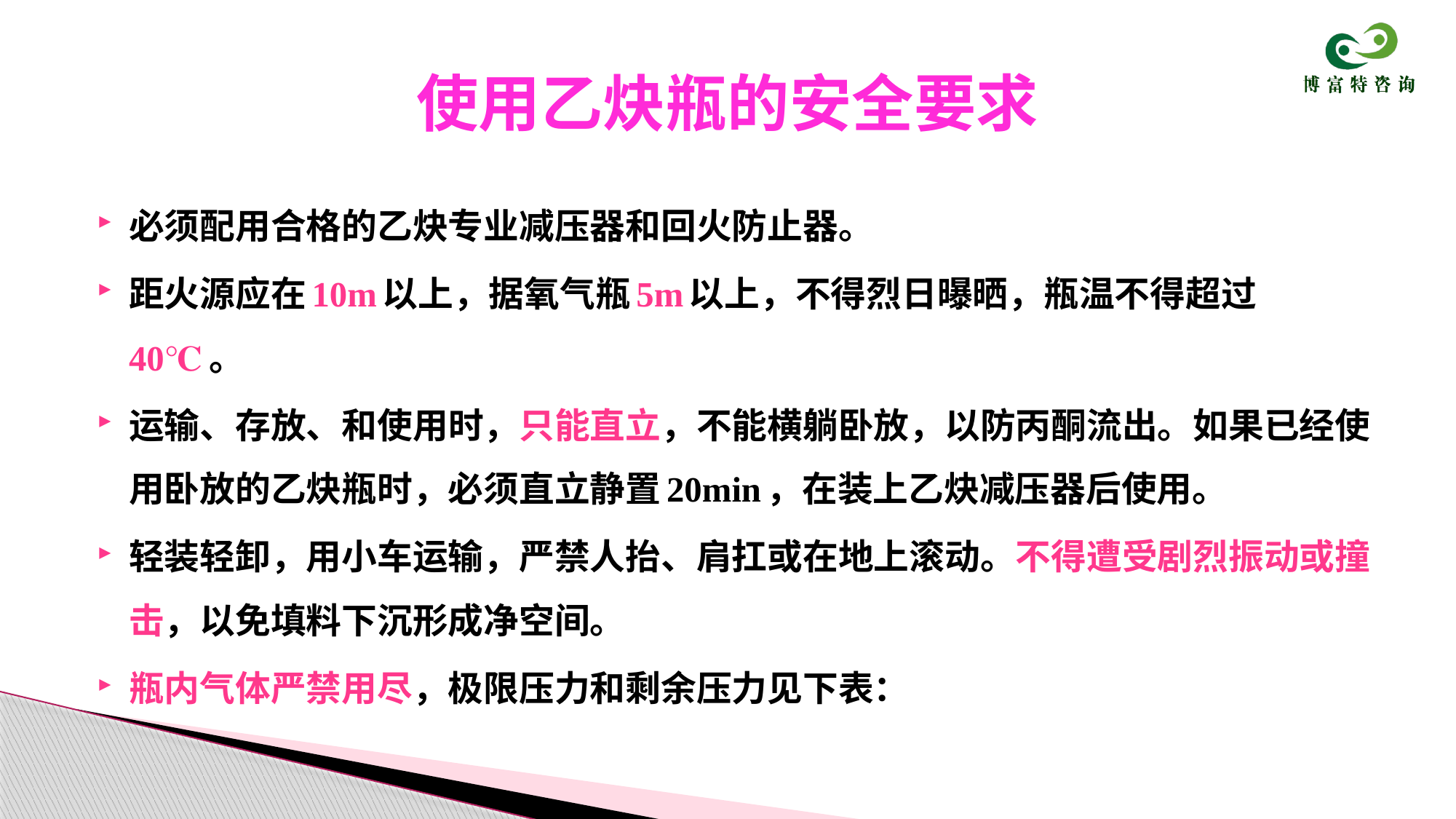

# 使用乙炔瓶的安全要求
必须配用合格的乙炔专业减压器和回火防止器。
距火源应在10m以上，据氧气瓶5m以上，不得烈日曝晒，瓶温不得超过40℃。
运输、存放、和使用时，只能直立，不能横躺卧放，以防丙酮流出。如果已经使用卧放的乙炔瓶时，必须直立静置20min，在装上乙炔减压器后使用。
轻装轻卸，用小车运输，严禁人抬、肩扛或在地上滚动。不得遭受剧烈振动或撞击，以免填料下沉形成净空间。
瓶内气体严禁用尽，极限压力和剩余压力见下表：